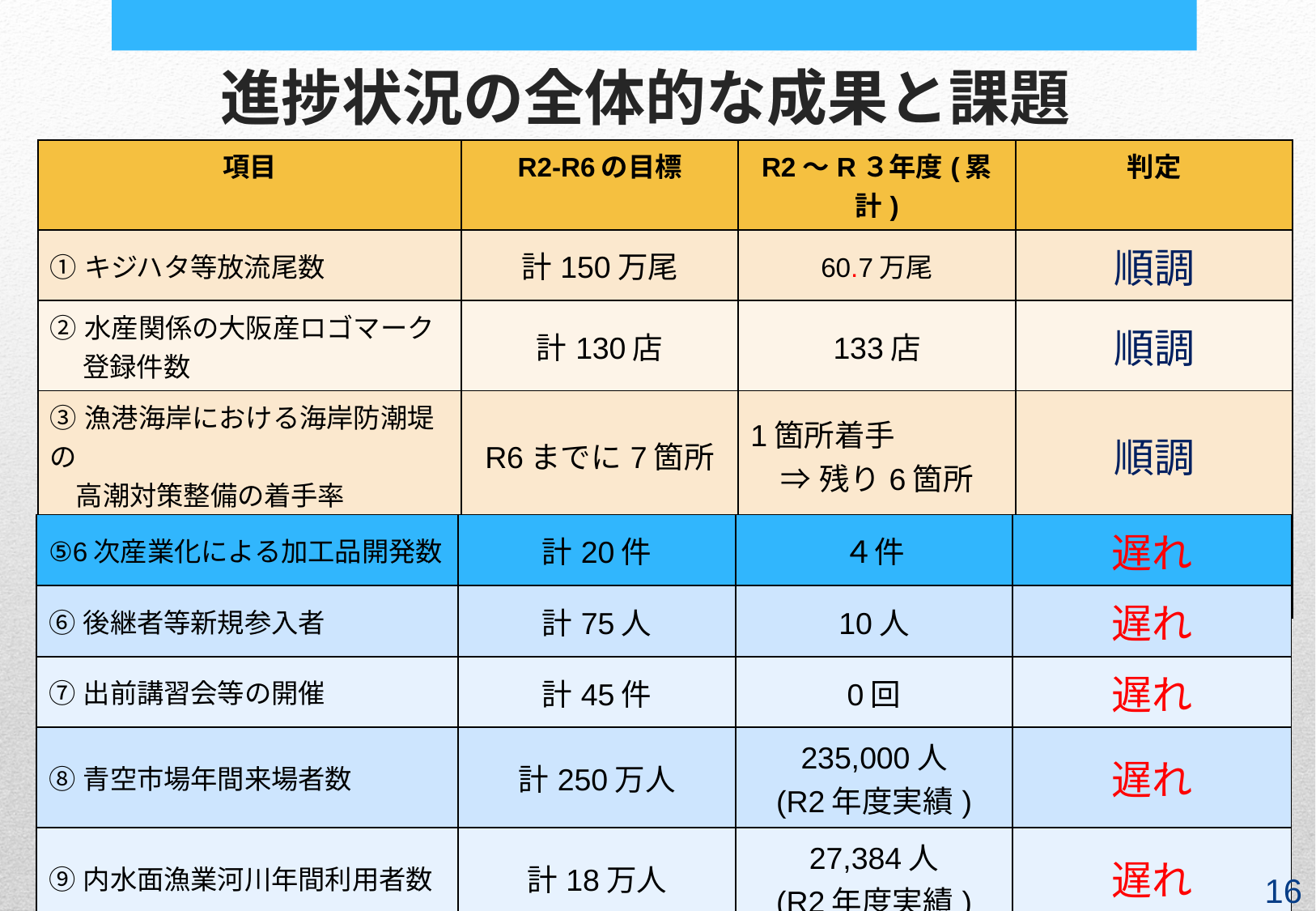

進捗状況の全体的な成果と課題
| 項目 | R2-R6の目標 | R2～R３年度(累計) | 判定 |
| --- | --- | --- | --- |
| ①キジハタ等放流尾数 | 計150万尾 | 60.7万尾 | 順調 |
| ②水産関係の大阪産ロゴマーク 　 登録件数 | 計130店 | 133店 | 順調 |
| ③漁港海岸における海岸防潮堤の 高潮対策整備の着手率 | R6までに7箇所 | 1箇所着手 ⇒残り6箇所 | 順調 |
| ④漁場等における海ごみ回収実績 | 計3万㎥ | 7146㎥ (R2年度実績) | 順調 |
| ⑤6次産業化による加工品開発数 | 計20件 | ４件 | 遅れ |
| --- | --- | --- | --- |
| ⑥後継者等新規参入者 | 計75人 | 10人 | 遅れ |
| ⑦出前講習会等の開催 | 計45件 | 0回 | 遅れ |
| ⑧青空市場年間来場者数 | 計250万人 | 235,000人 (R2年度実績) | 遅れ |
| ⑨内水面漁業河川年間利用者数 | 計18万人 | 27,384人 (R2年度実績) | 遅れ |
16